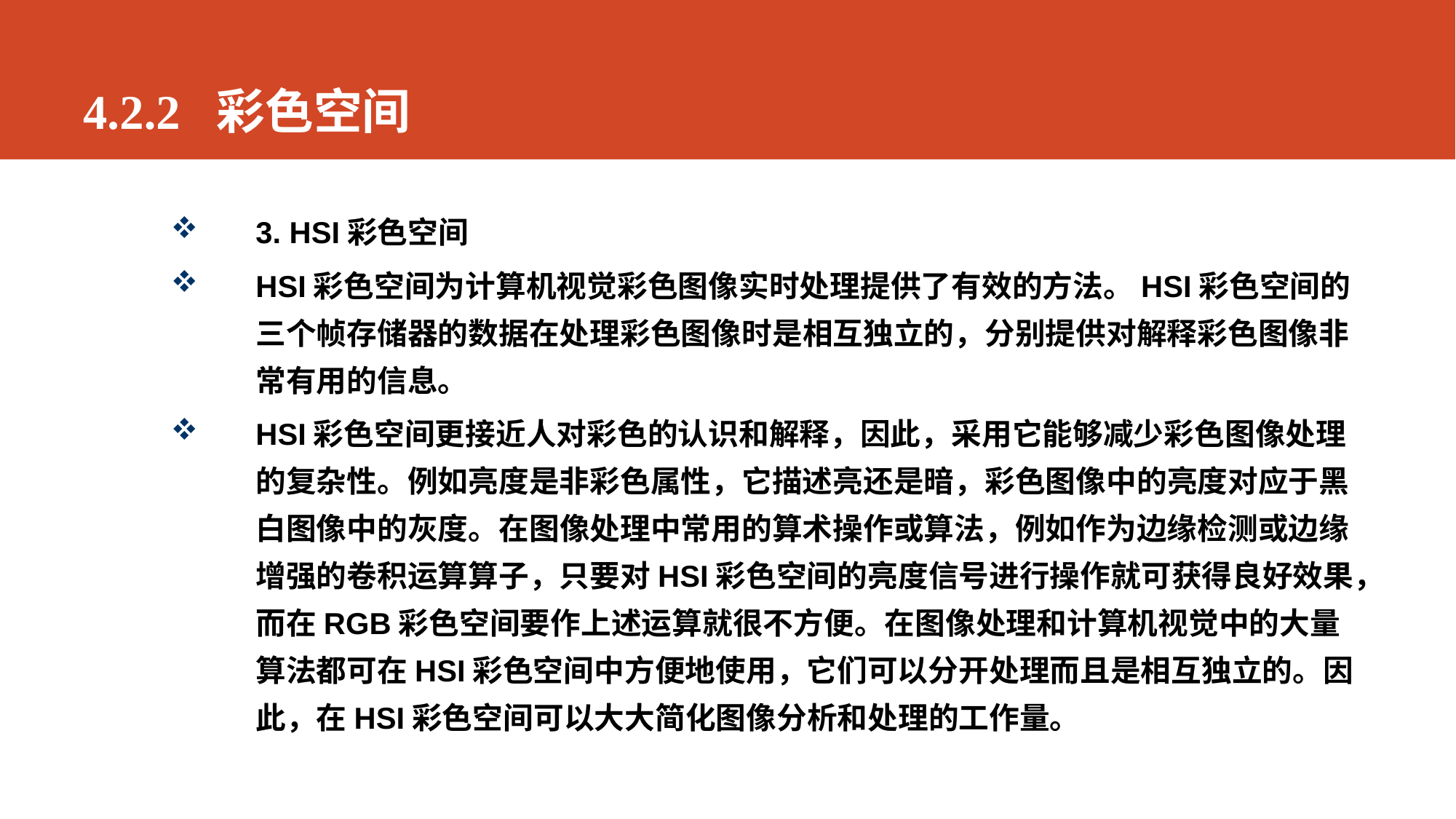

# 4.2.2  彩色空间
3. HSI彩色空间
HSI彩色空间为计算机视觉彩色图像实时处理提供了有效的方法。HSI彩色空间的三个帧存储器的数据在处理彩色图像时是相互独立的，分别提供对解释彩色图像非常有用的信息。
HSI彩色空间更接近人对彩色的认识和解释，因此，采用它能够减少彩色图像处理的复杂性。例如亮度是非彩色属性，它描述亮还是暗，彩色图像中的亮度对应于黑白图像中的灰度。在图像处理中常用的算术操作或算法，例如作为边缘检测或边缘增强的卷积运算算子，只要对HSI彩色空间的亮度信号进行操作就可获得良好效果，而在RGB彩色空间要作上述运算就很不方便。在图像处理和计算机视觉中的大量算法都可在HSI彩色空间中方便地使用，它们可以分开处理而且是相互独立的。因此，在HSI彩色空间可以大大简化图像分析和处理的工作量。